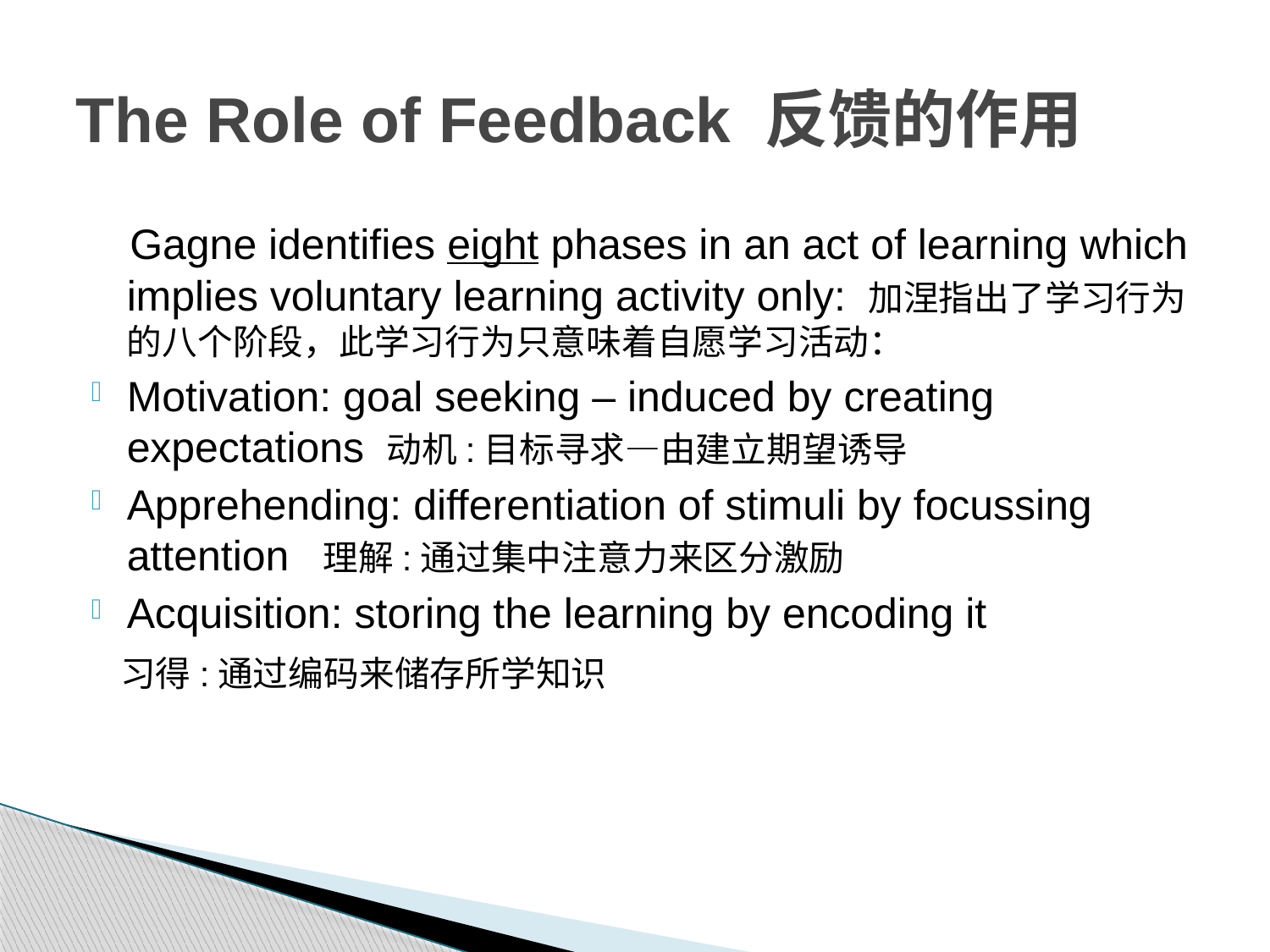

# The Role of Feedback 反馈的作用
   Gagne identifies eight phases in an act of learning which implies voluntary learning activity only: 加涅指出了学习行为的八个阶段，此学习行为只意味着自愿学习活动：
Motivation: goal seeking – induced by creating expectations 动机:目标寻求—由建立期望诱导
Apprehending: differentiation of stimuli by focussing attention  理解:通过集中注意力来区分激励
Acquisition: storing the learning by encoding it
  习得:通过编码来储存所学知识